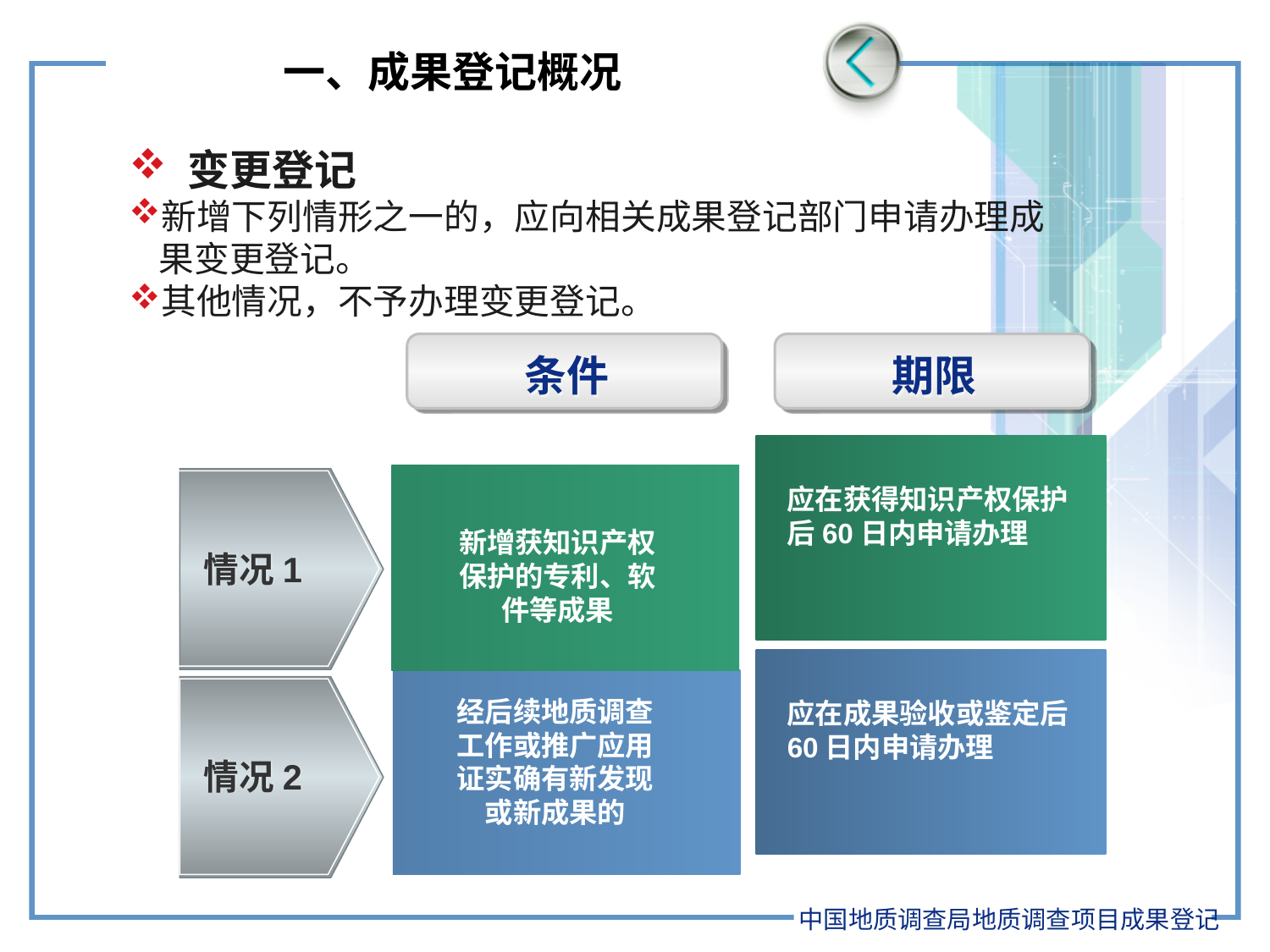

#
一、成果登记概况
 变更登记
新增下列情形之一的，应向相关成果登记部门申请办理成果变更登记。
其他情况，不予办理变更登记。

条件
期限

应在获得知识产权保护后60日内申请办理
新增获知识产权保护的专利、软件等成果
情况1

经后续地质调查工作或推广应用证实确有新发现或新成果的
应在成果验收或鉴定后60日内申请办理
情况2
中国地质调查局地质调查项目成果登记